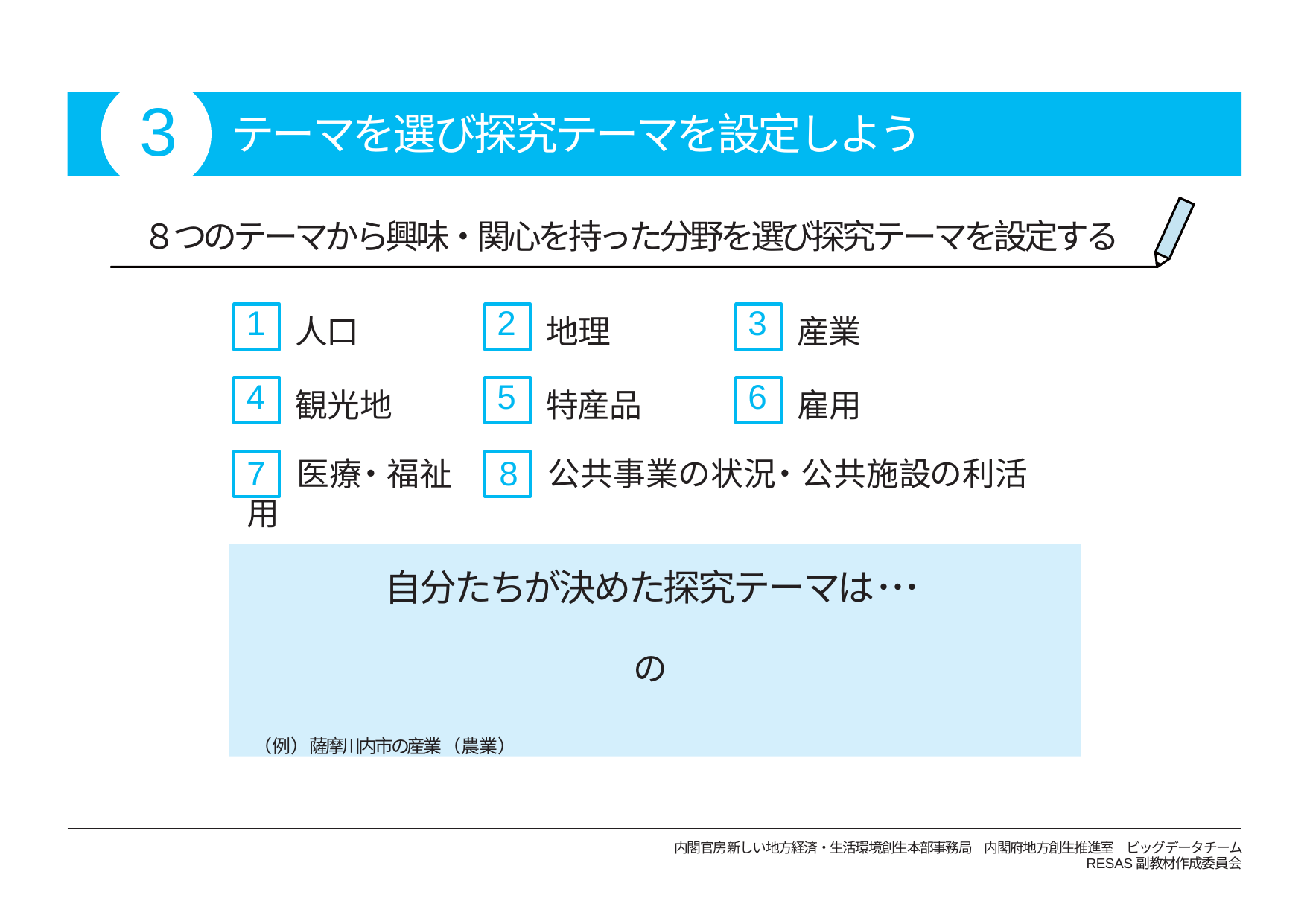

# 3

テーマを選び探究テーマを設定しよう

８つのテーマから興味・関心を持った分野を選び探究テーマを設定する
| 1 | 人口 | 2 | 地理 | 3 | 産業 |
| --- | --- | --- | --- | --- | --- |
| 4 | 観光地 | 5 | 特産品 | 6 | 雇用 |

7	医療・福祉	8	公共事業の状況・公共施設の利活用

自分たちが決めた探究テーマは･･･

の

（例）薩摩川内市の産業（農業）
都道府県・市町村名
興味・関心のある分野

内閣官房新しい地方経済・生活環境創生本部事務局　内閣府地方創生推進室　ビッグデータチーム
RESAS副教材作成委員会